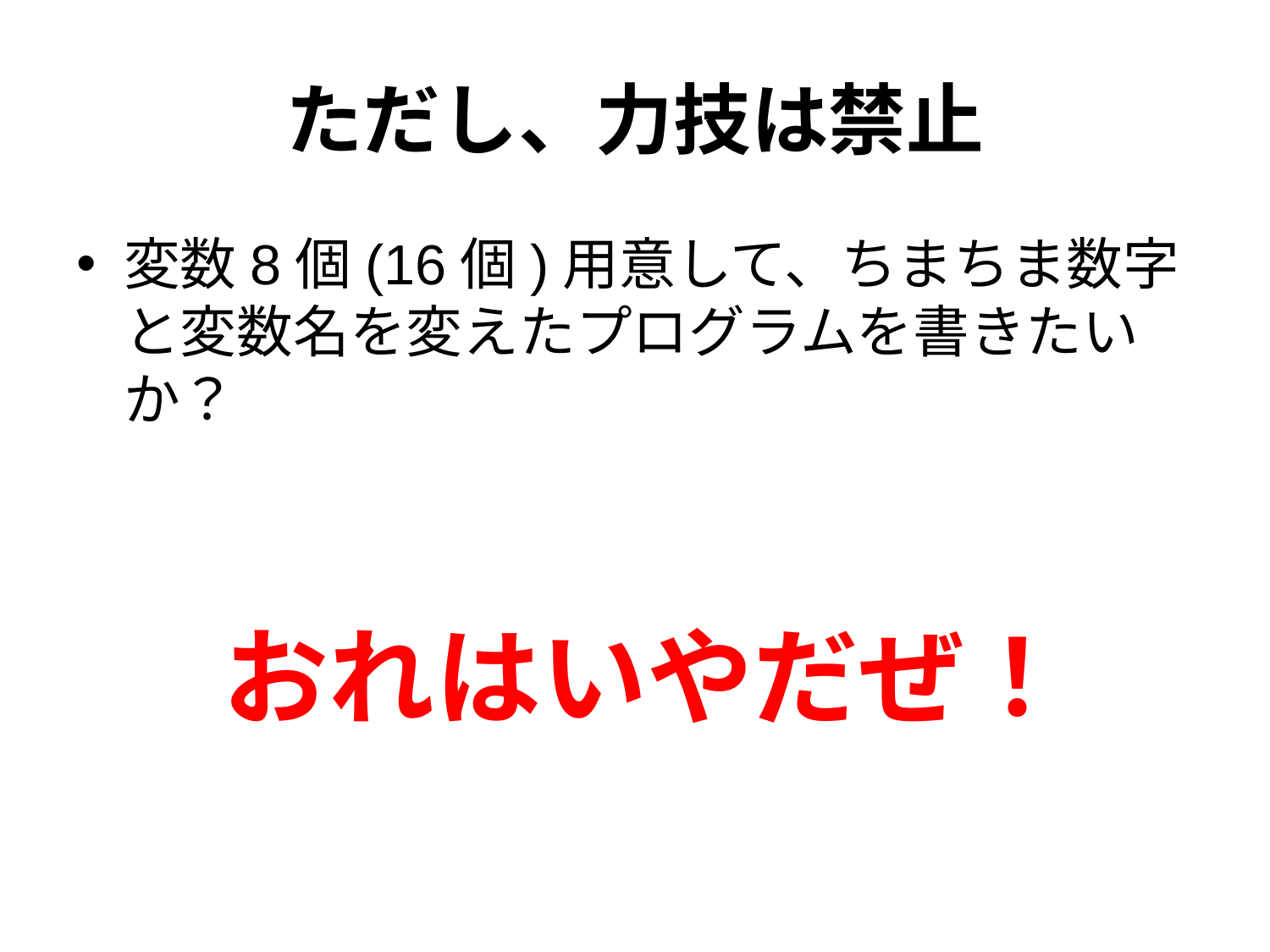

# ただし、力技は禁止
変数8個(16個)用意して、ちまちま数字と変数名を変えたプログラムを書きたいか？

おれはいやだぜ！